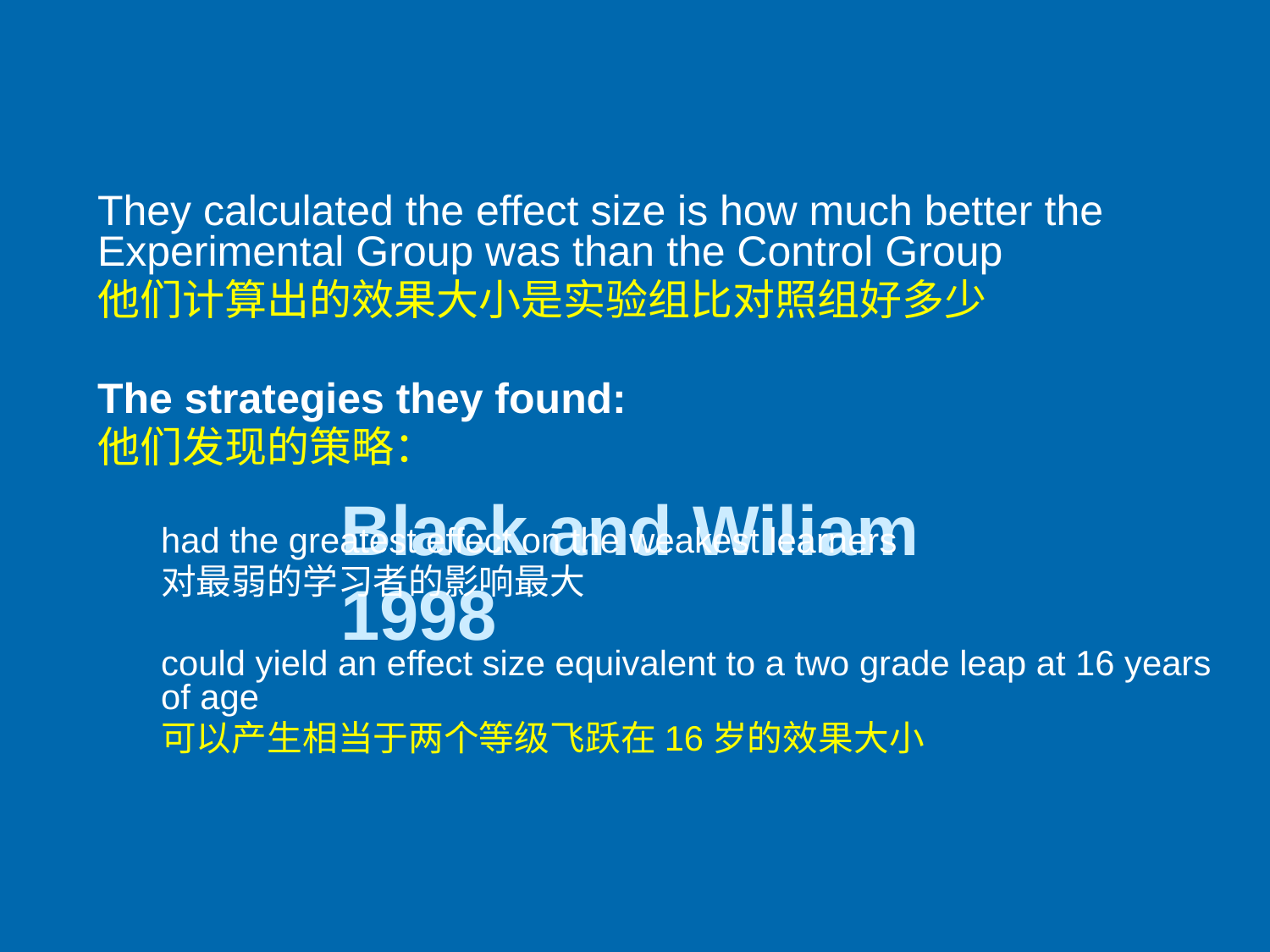

Black and Wiliam 1998
They calculated the effect size is how much better the Experimental Group was than the Control Group
他们计算出的效果大小是实验组比对照组好多少

The strategies they found:
他们发现的策略：

had the greatest effect on the weakest learners
对最弱的学习者的影响最大

could yield an effect size equivalent to a two grade leap at 16 years of age
可以产生相当于两个等级飞跃在16岁的效果大小